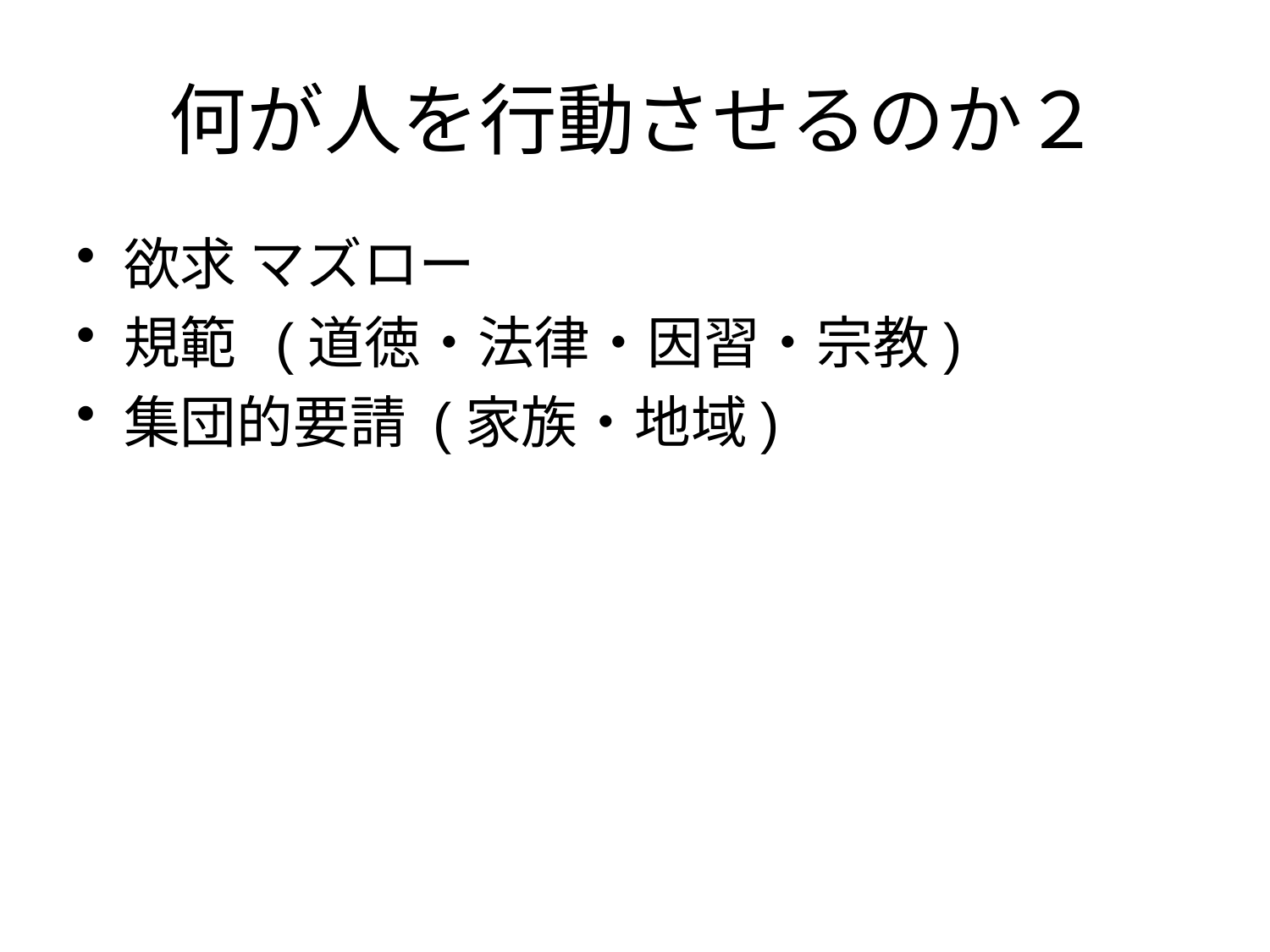

# 何が人を行動させるのか２
欲求 マズロー
規範  (道徳・法律・因習・宗教)
集団的要請 (家族・地域)